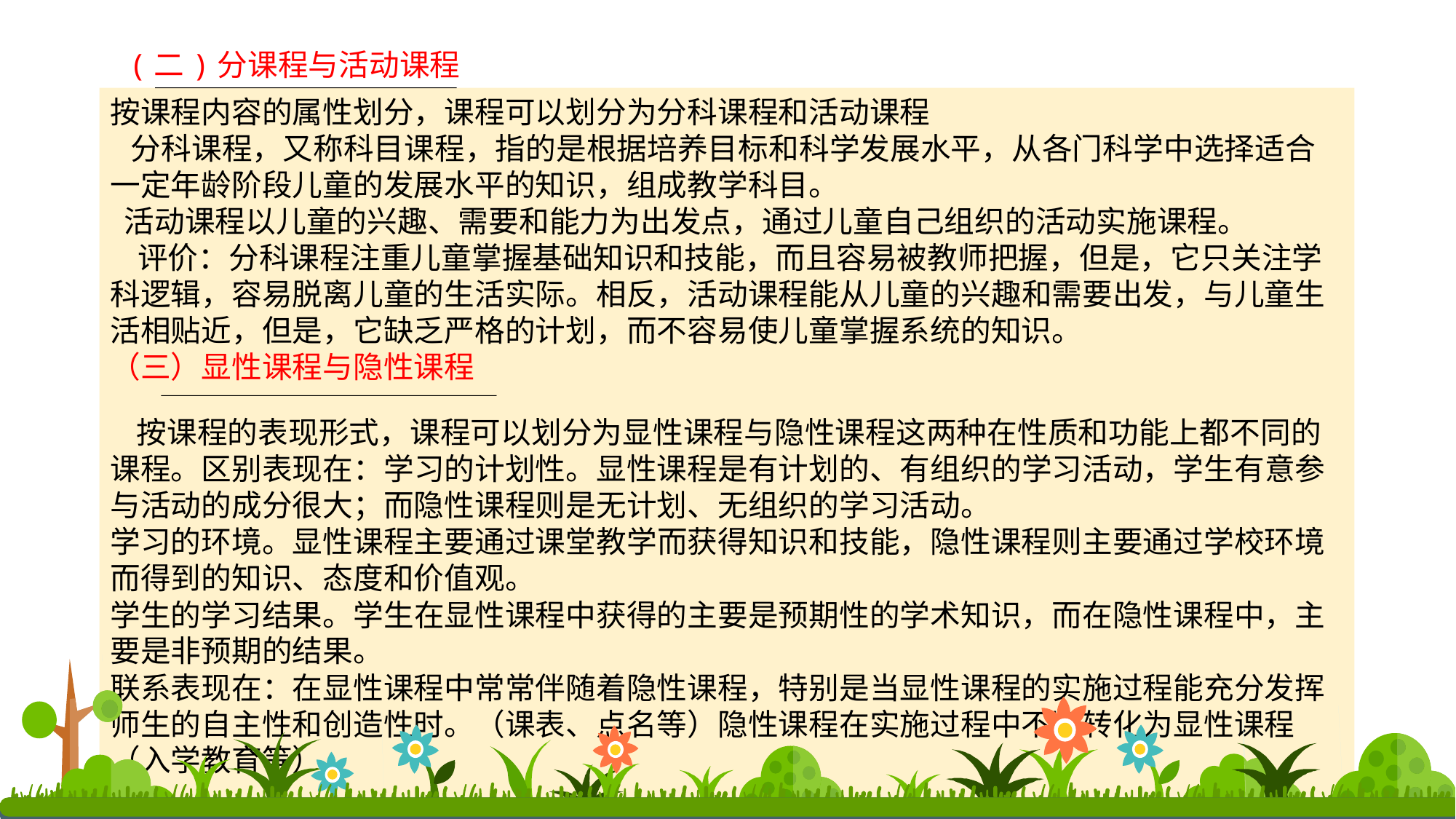

(二)分课程与活动课程

按课程内容的属性划分，课程可以划分为分科课程和活动课程
  分科课程，又称科目课程，指的是根据培养目标和科学发展水平，从各门科学中选择适合一定年龄阶段儿童的发展水平的知识，组成教学科目。
 活动课程以儿童的兴趣、需要和能力为出发点，通过儿童自己组织的活动实施课程。
   评价：分科课程注重儿童掌握基础知识和技能，而且容易被教师把握，但是，它只关注学科逻辑，容易脱离儿童的生活实际。相反，活动课程能从儿童的兴趣和需要出发，与儿童生活相贴近，但是，它缺乏严格的计划，而不容易使儿童掌握系统的知识。
（三）显性课程与隐性课程

   按课程的表现形式，课程可以划分为显性课程与隐性课程这两种在性质和功能上都不同的课程。区别表现在：学习的计划性。显性课程是有计划的、有组织的学习活动，学生有意参与活动的成分很大；而隐性课程则是无计划、无组织的学习活动。
学习的环境。显性课程主要通过课堂教学而获得知识和技能，隐性课程则主要通过学校环境而得到的知识、态度和价值观。
学生的学习结果。学生在显性课程中获得的主要是预期性的学术知识，而在隐性课程中，主要是非预期的结果。
联系表现在：在显性课程中常常伴随着隐性课程，特别是当显性课程的实施过程能充分发挥师生的自主性和创造性时。（课表、点名等）隐性课程在实施过程中不断转化为显性课程（入学教育等）